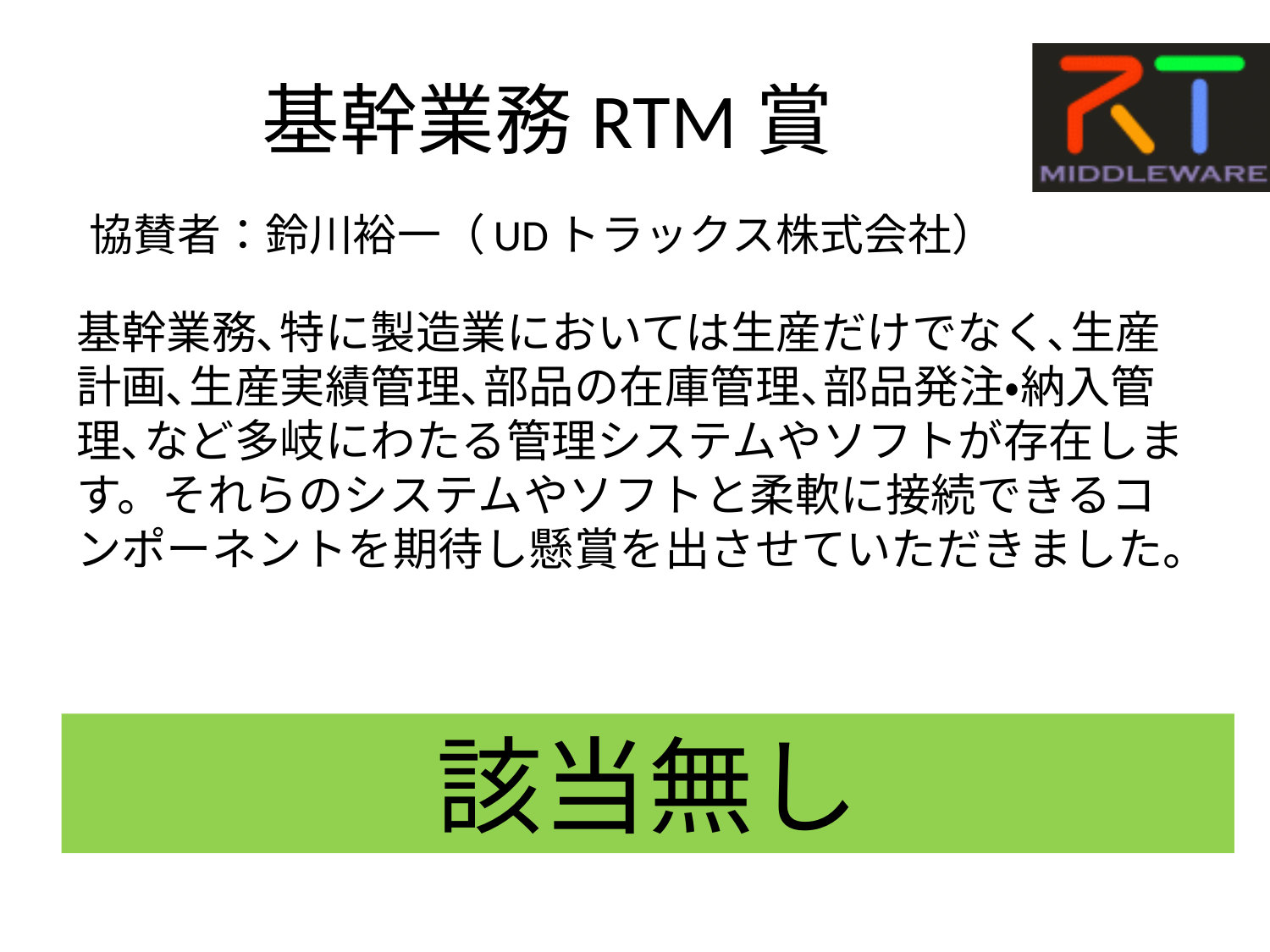

# 基幹業務RTM賞
協賛者：鈴川裕一（UDトラックス株式会社）
基幹業務､特に製造業においては生産だけでなく､生産計画､生産実績管理､部品の在庫管理､部品発注・納入管理､など多岐にわたる管理システムやソフトが存在します。それらのシステムやソフトと柔軟に接続できるコンポーネントを期待し懸賞を出させていただきました。
該当無し